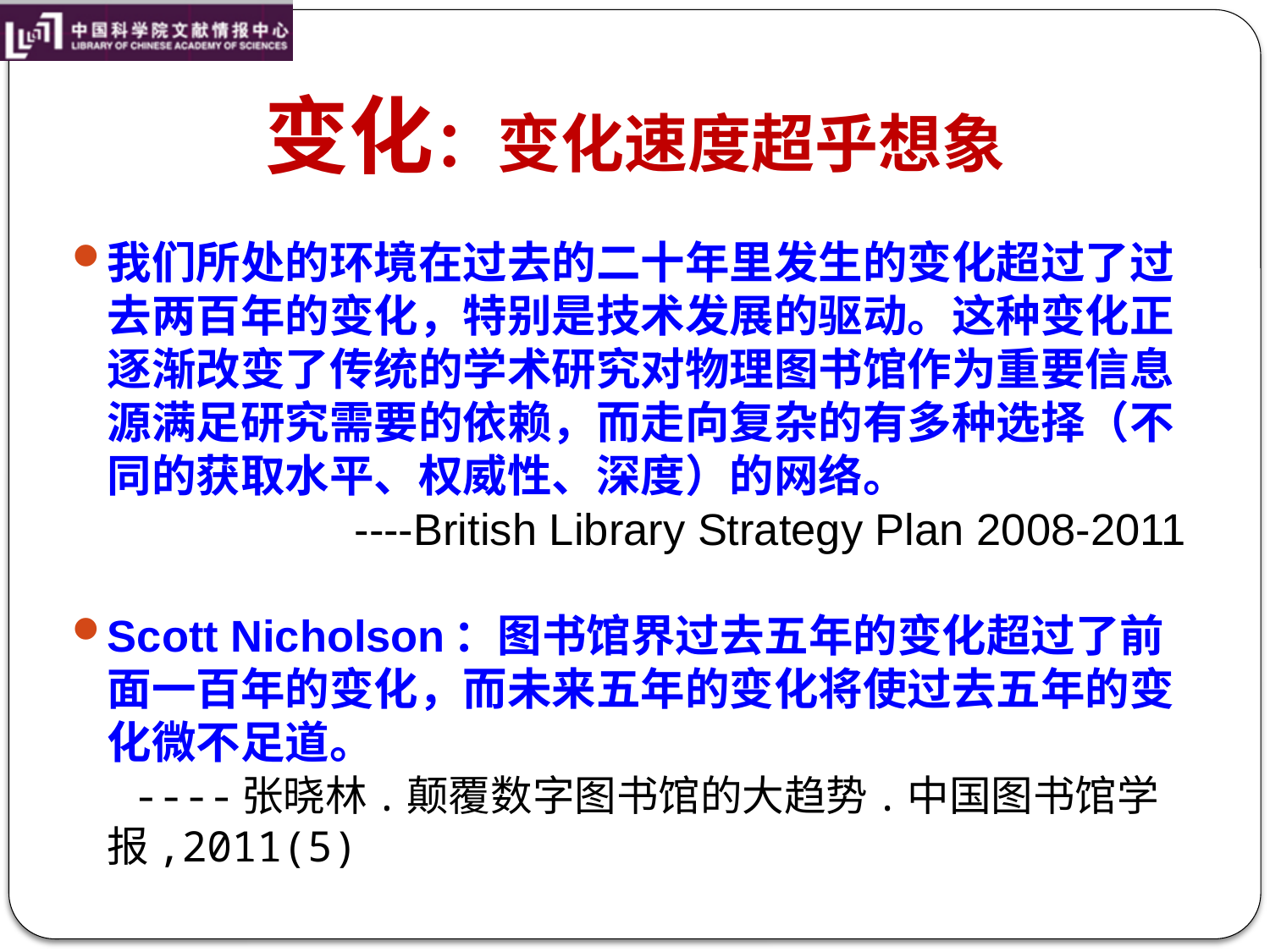

# 变化：变化速度超乎想象
我们所处的环境在过去的二十年里发生的变化超过了过去两百年的变化，特别是技术发展的驱动。这种变化正逐渐改变了传统的学术研究对物理图书馆作为重要信息源满足研究需要的依赖，而走向复杂的有多种选择（不同的获取水平、权威性、深度）的网络。
                       ----British Library Strategy Plan 2008-2011

Scott Nicholson：图书馆界过去五年的变化超过了前面一百年的变化，而未来五年的变化将使过去五年的变化微不足道。
     ----张晓林.颠覆数字图书馆的大趋势.中国图书馆学报,2011(5)